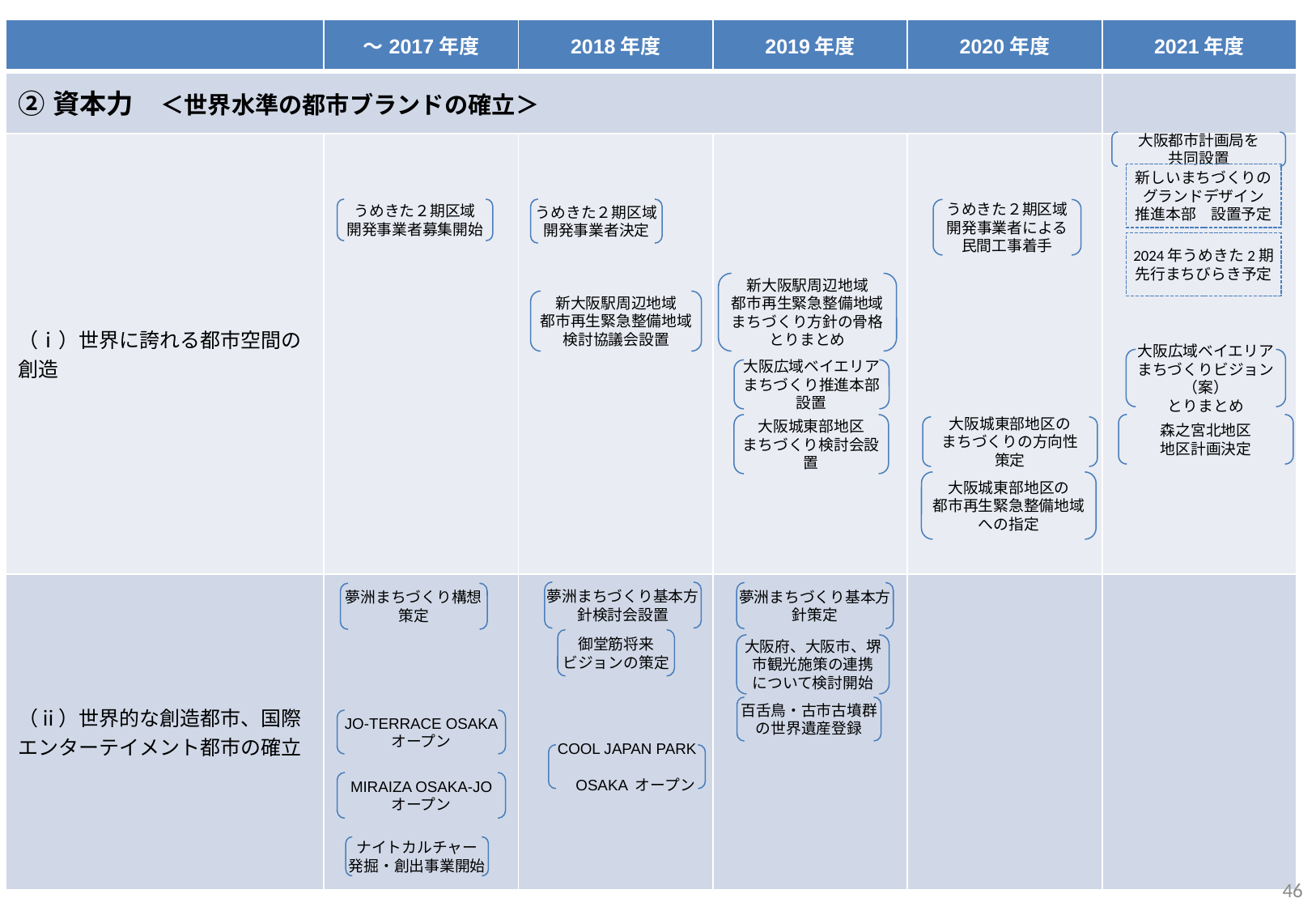

|  | ～2017年度 | 2018年度 | 2019年度 | 2020年度 | 2021年度 |
| --- | --- | --- | --- | --- | --- |
| ②資本力　＜世界水準の都市ブランドの確立＞ |  |  |  |  |  |
| （ⅰ）世界に誇れる都市空間の創造 |  |  |  |  |  |
| （ⅱ）世界的な創造都市、国際エンターテイメント都市の確立 |  |  |  |  |  |
大阪都市計画局を
共同設置
新しいまちづくりの
グランドデザイン
推進本部　設置予定
うめきた２期区域
開発事業者募集開始
うめきた２期区域
開発事業者決定
うめきた２期区域
開発事業者による
民間工事着手
2024年うめきた2期
先行まちびらき予定
新大阪駅周辺地域
都市再生緊急整備地域
まちづくり方針の骨格
とりまとめ
新大阪駅周辺地域
都市再生緊急整備地域
検討協議会設置
大阪広域ベイエリア
まちづくりビジョン（案）
とりまとめ
大阪広域ベイエリア
まちづくり推進本部設置
大阪城東部地区
まちづくり検討会設置
森之宮北地区
地区計画決定
大阪城東部地区の
まちづくりの方向性
策定
大阪城東部地区の
都市再生緊急整備地域
への指定
夢洲まちづくり基本方針検討会設置
夢洲まちづくり基本方針策定
夢洲まちづくり構想
策定
御堂筋将来
ビジョンの策定
大阪府、大阪市、堺市観光施策の連携
について検討開始
百舌鳥・古市古墳群
の世界遺産登録
JO-TERRACE OSAKA
オープン
COOL JAPAN PARK
    OSAKA オープン
MIRAIZA OSAKA-JO
オープン
ナイトカルチャー
発掘・創出事業開始
46